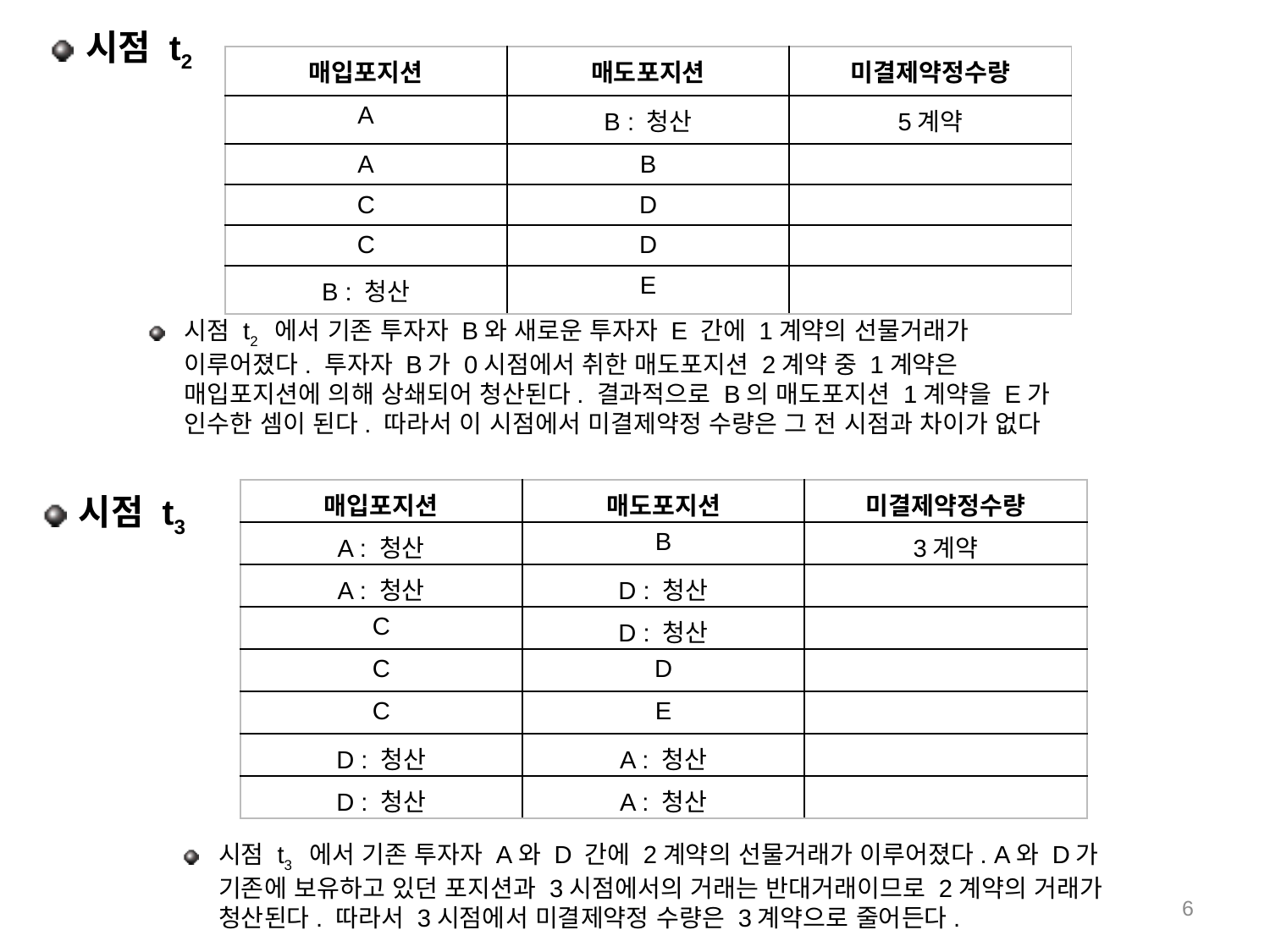

시점 t2
| 매입포지션 | 매도포지션 | 미결제약정수량 |
| --- | --- | --- |
| A | B : 청산 | 5계약 |
| A | B |  |
| C | D |  |
| C | D |  |
| B : 청산 | E |  |
시점 t2  에서 기존 투자자 B와 새로운 투자자 E 간에 1계약의 선물거래가 이루어졌다. 투자자 B가 0시점에서 취한 매도포지션 2계약 중 1계약은 매입포지션에 의해 상쇄되어 청산된다. 결과적으로 B의 매도포지션 1계약을 E가 인수한 셈이 된다. 따라서 이 시점에서 미결제약정 수량은 그 전 시점과 차이가 없다
| 매입포지션 | 매도포지션 | 미결제약정수량 |
| --- | --- | --- |
| A : 청산 | B | 3계약 |
| A : 청산 | D : 청산 |  |
| C | D : 청산 |  |
| C | D |  |
| C | E |  |
| D : 청산 | A : 청산 |  |
| D : 청산 | A : 청산 |  |
시점 t3
시점 t3  에서 기존 투자자 A와 D 간에 2계약의 선물거래가 이루어졌다. A와 D가 기존에 보유하고 있던 포지션과 3시점에서의 거래는 반대거래이므로 2계약의 거래가 청산된다. 따라서 3시점에서 미결제약정 수량은 3계약으로 줄어든다.
6